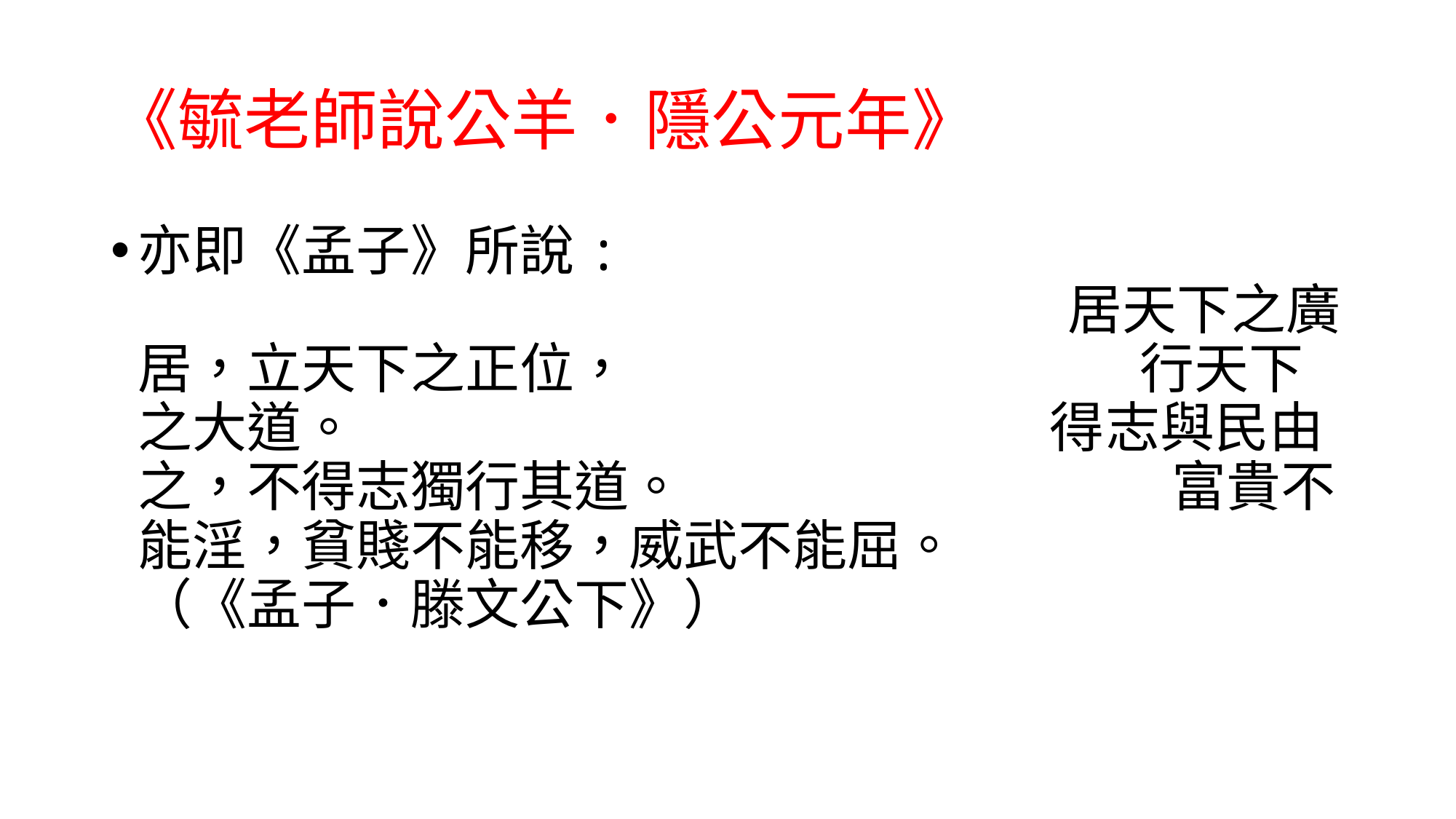

# 《毓老師說公羊．隱公元年》
亦即《孟子》所說:                                                   居天下之廣居，立天下之正位，                                          行天下之大道。                                                         得志與民由之，不得志獨行其道。                                        富貴不能淫，貧賤不能移，威武不能屈。                                （《孟子．滕文公下》）